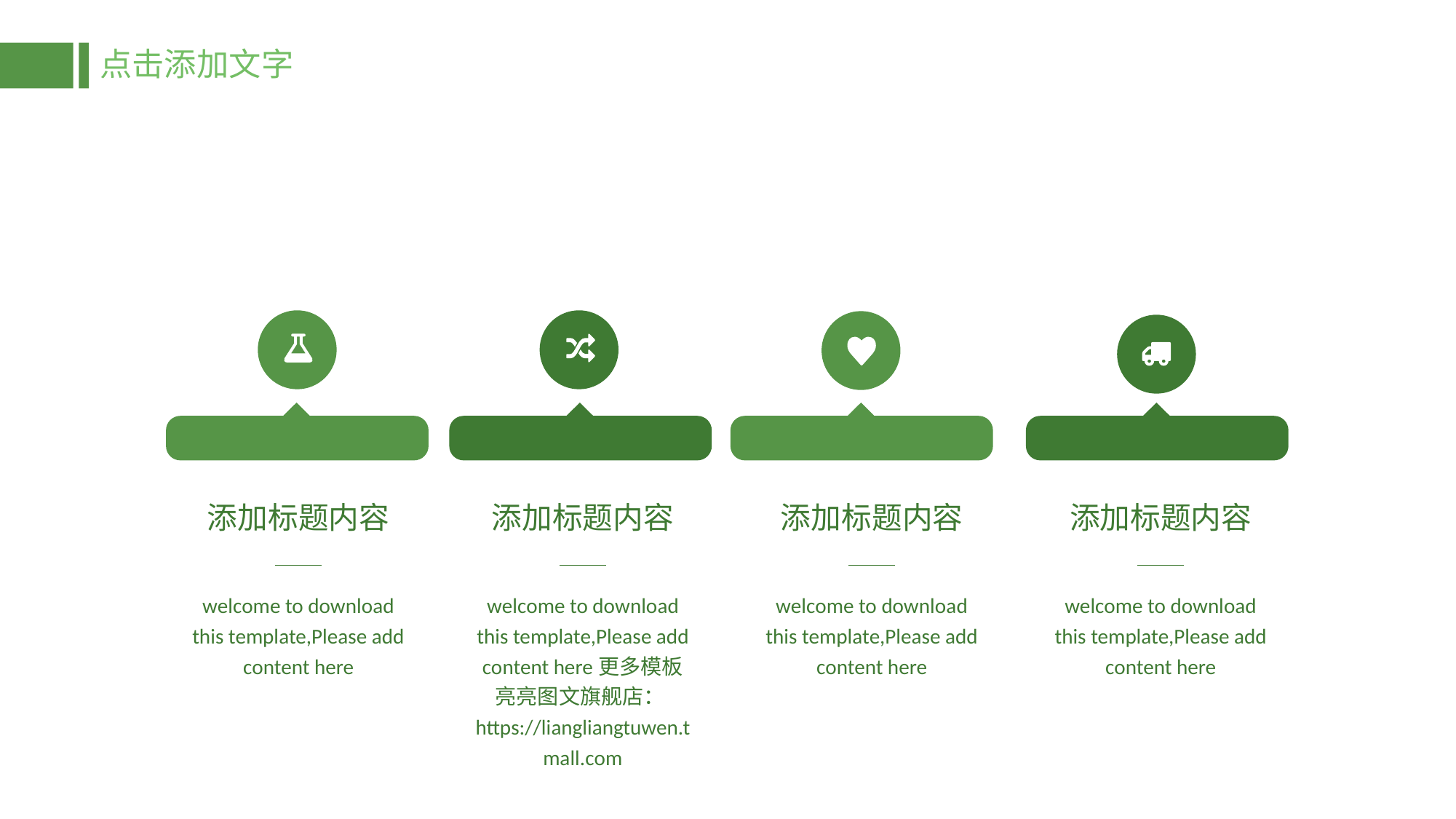

点击添加文字

添加标题内容
添加标题内容
添加标题内容
添加标题内容
welcome to download this template,Please add content here
welcome to download this template,Please add content here更多模板亮亮图文旗舰店：https://liangliangtuwen.tmall.com
welcome to download this template,Please add content here
welcome to download this template,Please add content here